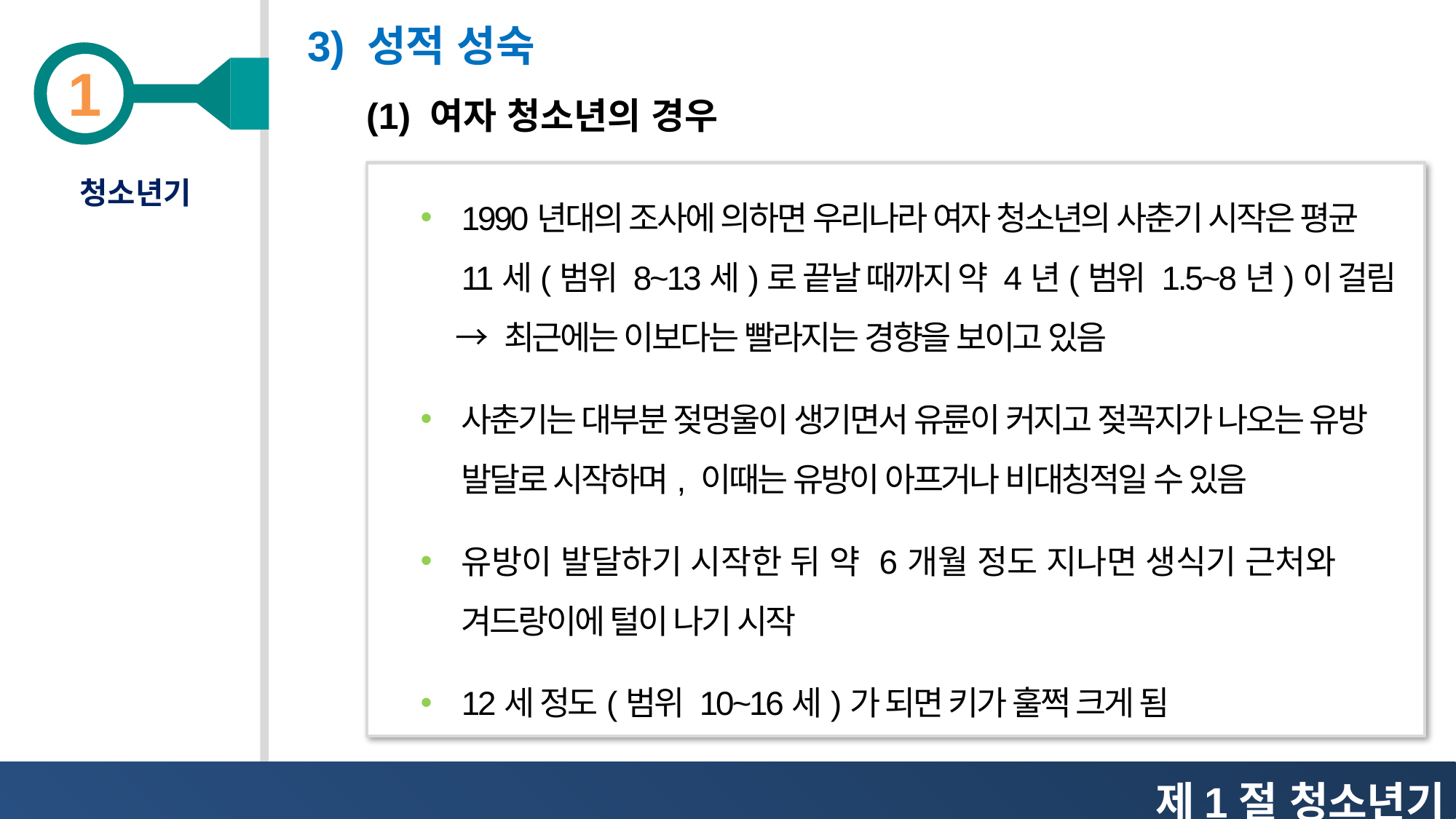

3) 성적 성숙
(1) 여자 청소년의 경우

청소년기
1990년대의 조사에 의하면 우리나라 여자 청소년의 사춘기 시작은 평균 11세(범위 8~13세)로 끝날 때까지 약 4년(범위 1.5~8년)이 걸림
     → 최근에는 이보다는 빨라지는 경향을 보이고 있음

사춘기는 대부분 젖멍울이 생기면서 유륜이 커지고 젖꼭지가 나오는 유방 발달로 시작하며, 이때는 유방이 아프거나 비대칭적일 수 있음

유방이 발달하기 시작한 뒤 약 6개월 정도 지나면 생식기 근처와         겨드랑이에 털이 나기 시작

12세 정도(범위 10~16세)가 되면 키가 훌쩍 크게 됨
제1절 청소년기